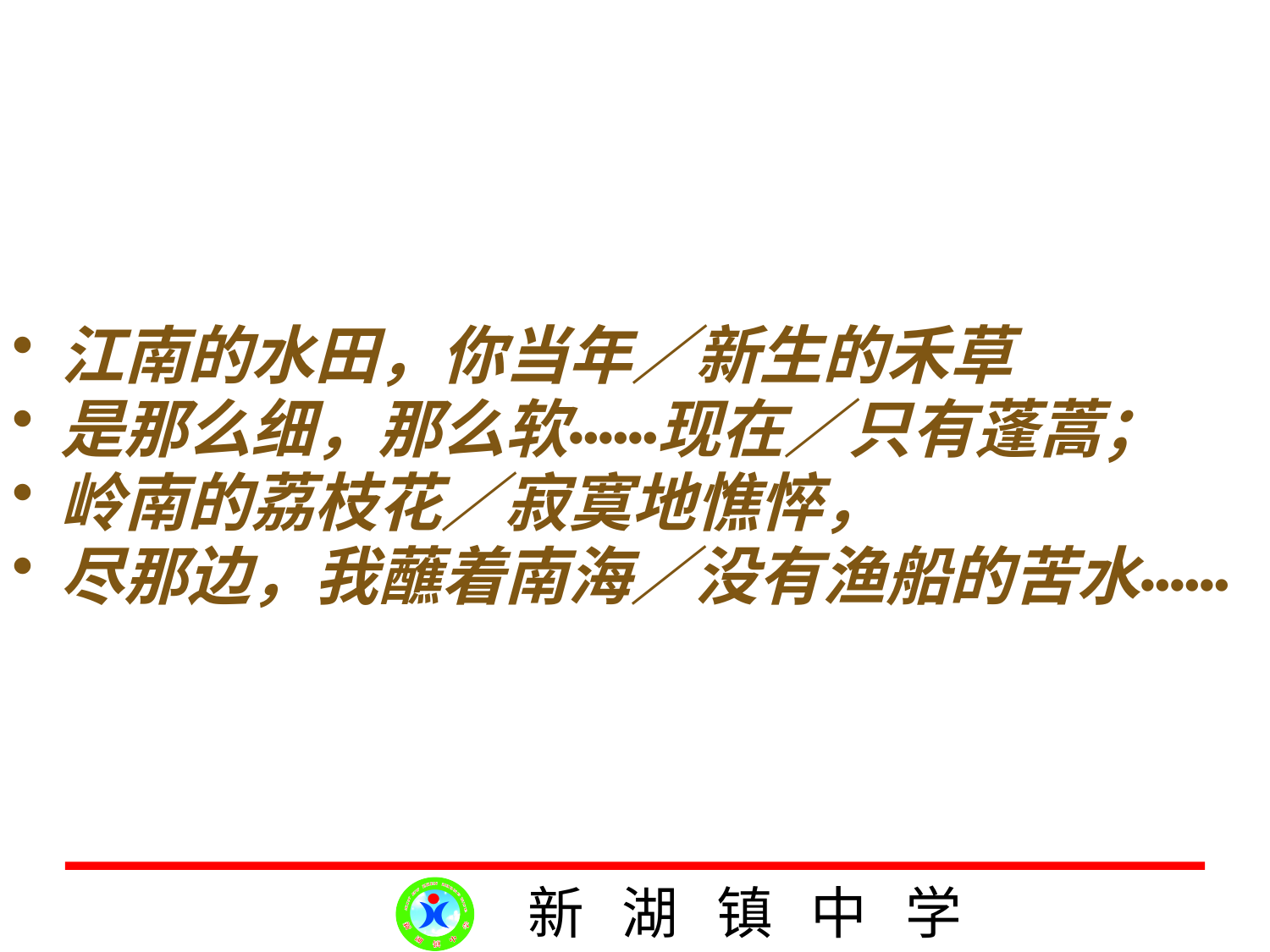

江南的水田，你当年／新生的禾草
是那么细，那么软••••••现在／只有蓬蒿；
岭南的荔枝花／寂寞地憔悴，
尽那边，我蘸着南海／没有渔船的苦水••••••